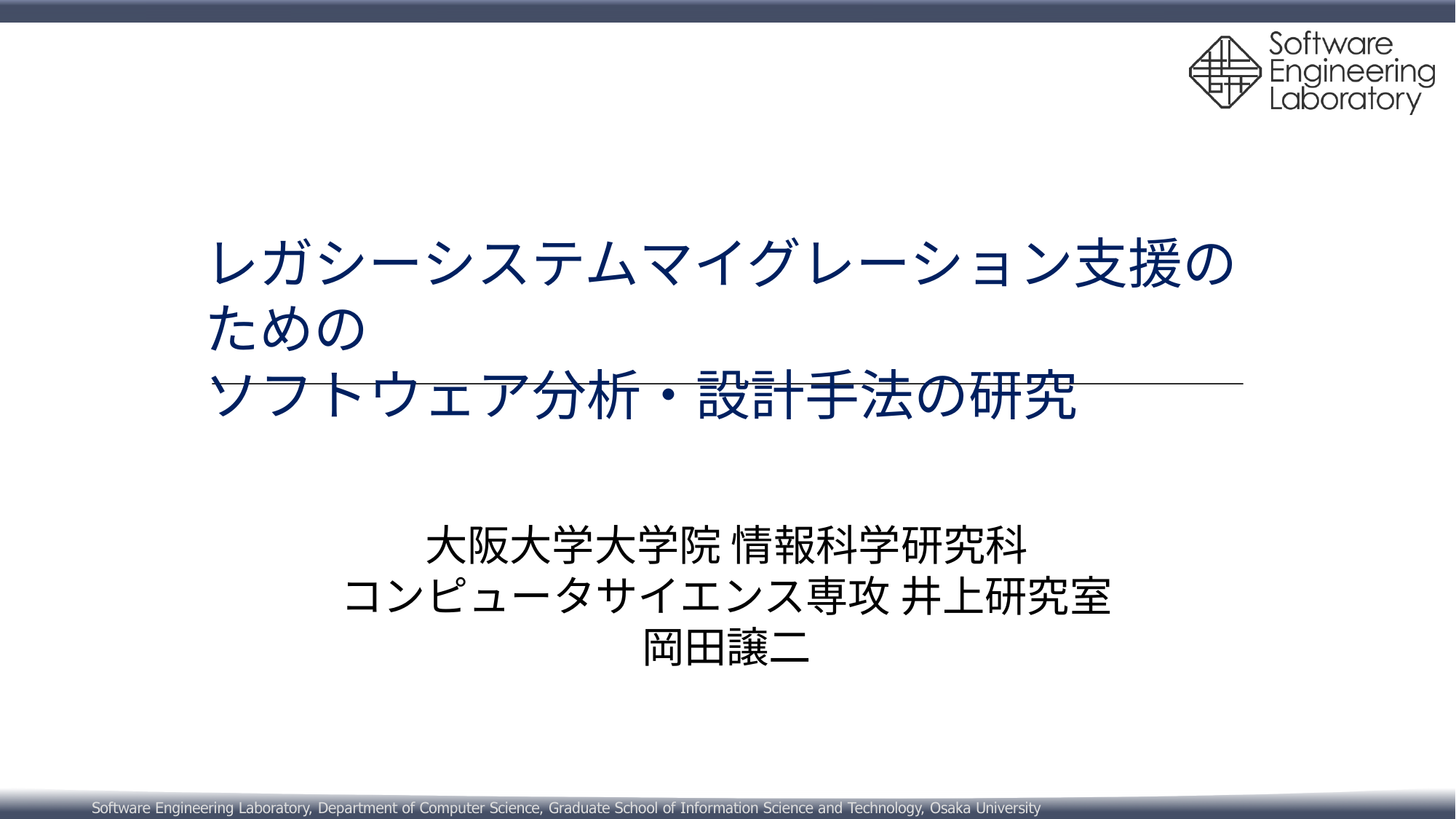

レガシーシステムマイグレーション支援のための
ソフトウェア分析・設計手法の研究
大阪大学大学院 情報科学研究科
コンピュータサイエンス専攻 井上研究室
岡田譲二